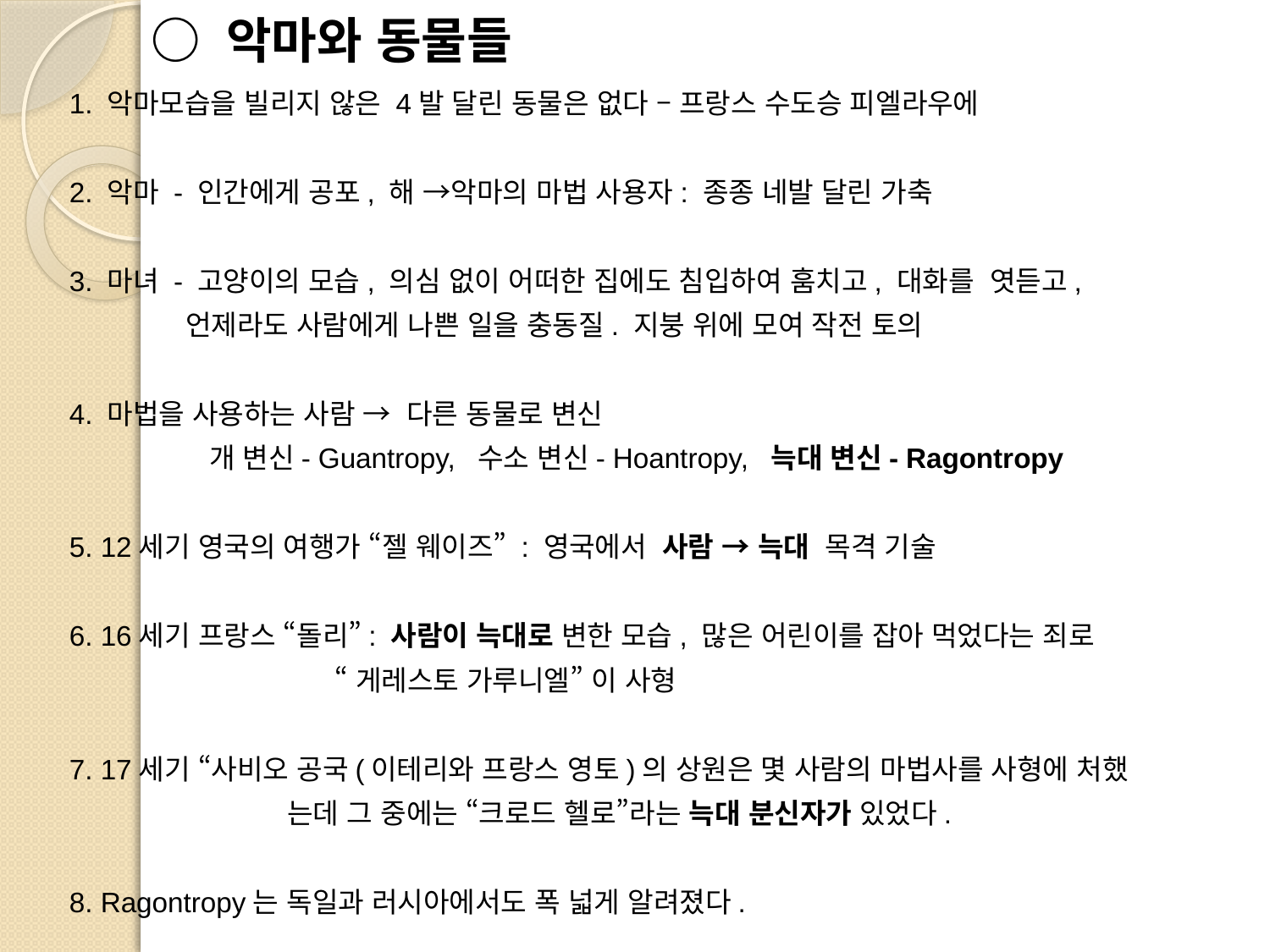

# ○ 악마와 동물들
  1. 악마모습을 빌리지 않은 4발 달린 동물은 없다 – 프랑스 수도승 피엘라우에

  2. 악마 - 인간에게 공포, 해 →악마의 마법 사용자: 종종 네발 달린 가축

  3. 마녀 - 고양이의 모습, 의심 없이 어떠한 집에도 침입하여 훔치고, 대화를  엿듣고,
                언제라도 사람에게 나쁜 일을 충동질. 지붕 위에 모여 작전 토의

  4. 마법을 사용하는 사람 →  다른 동물로 변신
                   개 변신- Guantropy,  수소 변신- Hoantropy,  늑대 변신- Ragontropy

  5. 12세기 영국의 여행가 “젤 웨이즈” : 영국에서  사람 → 늑대  목격 기술

  6. 16세기 프랑스 “돌리”: 사람이 늑대로 변한 모습, 많은 어린이를 잡아 먹었다는 죄로
                                    “게레스토 가루니엘” 이 사형

  7. 17세기 “사비오 공국(이테리와 프랑스 영토)의 상원은 몇 사람의 마법사를 사형에 처했
                             는데 그 중에는 “크로드 헬로”라는 늑대 분신자가 있었다.

  8. Ragontropy는 독일과 러시아에서도 폭 넓게 알려졌다.